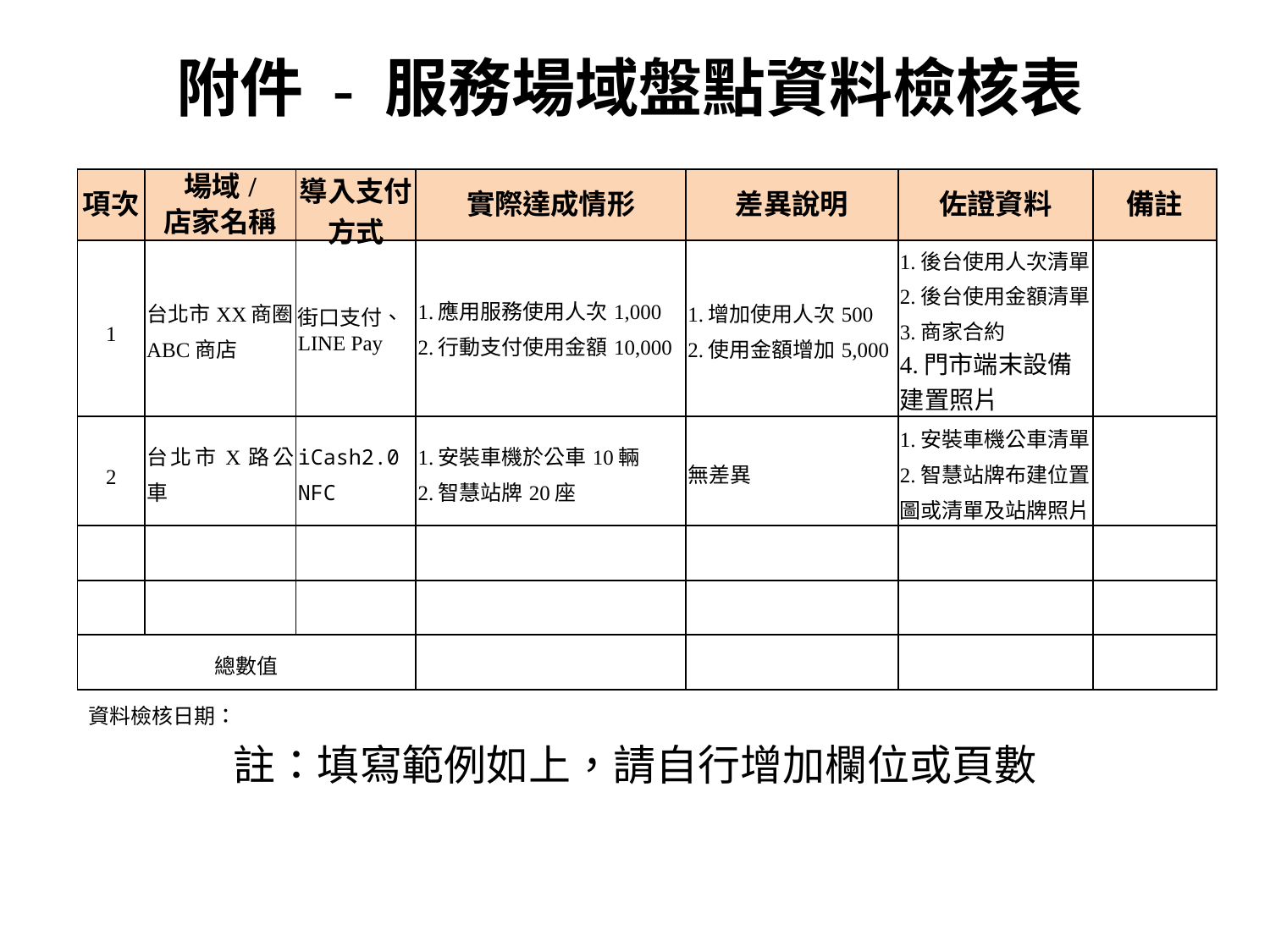

附件 - 服務場域盤點資料檢核表
| 項次 | 場域/ 店家名稱 | 導入支付方式 | 實際達成情形 | 差異說明 | 佐證資料 | 備註 |
| --- | --- | --- | --- | --- | --- | --- |
| 1 | 台北市XX商圈 ABC商店 | 街口支付、LINE Pay | 1.應用服務使用人次1,000 2.行動支付使用金額10,000 | 1.增加使用人次500 2.使用金額增加5,000 | 1.後台使用人次清單 2.後台使用金額清單 3.商家合約 4.門市端末設備建置照片 |  |
| 2 | 台北市X路公車 | iCash2.0 NFC | 1.安裝車機於公車10輛 2.智慧站牌20座 | 無差異 | 1.安裝車機公車清單 2.智慧站牌布建位置圖或清單及站牌照片 |  |
|  |  |  |  |  |  |  |
|  |  |  |  |  |  |  |
| 總數值 |  |  |  |  |  |  |
資料檢核日期：
註：填寫範例如上，請自行增加欄位或頁數